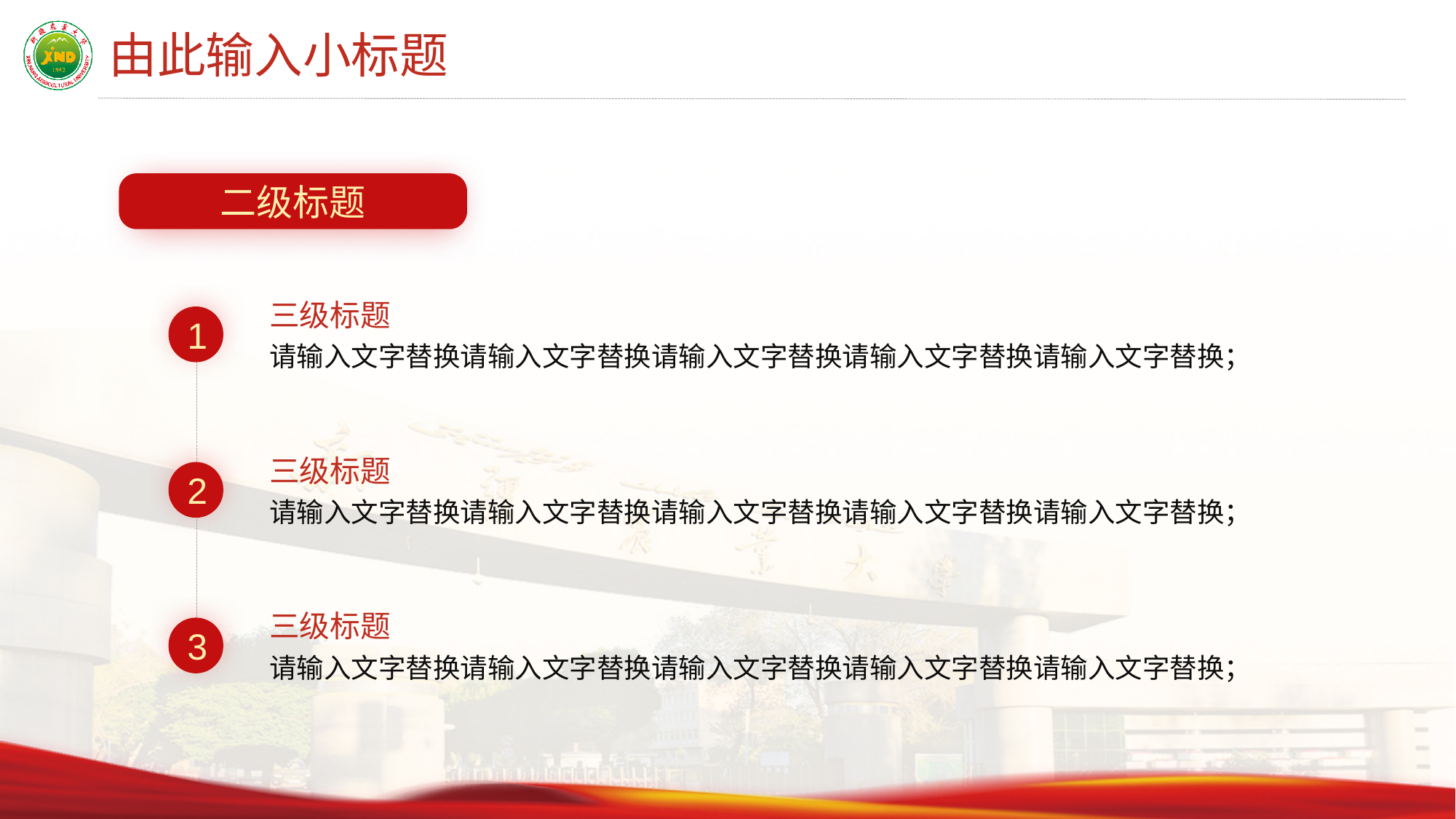

由此输入小标题
二级标题
三级标题
1
请输入文字替换请输入文字替换请输入文字替换请输入文字替换请输入文字替换；
三级标题
2
请输入文字替换请输入文字替换请输入文字替换请输入文字替换请输入文字替换；
三级标题
3
请输入文字替换请输入文字替换请输入文字替换请输入文字替换请输入文字替换；